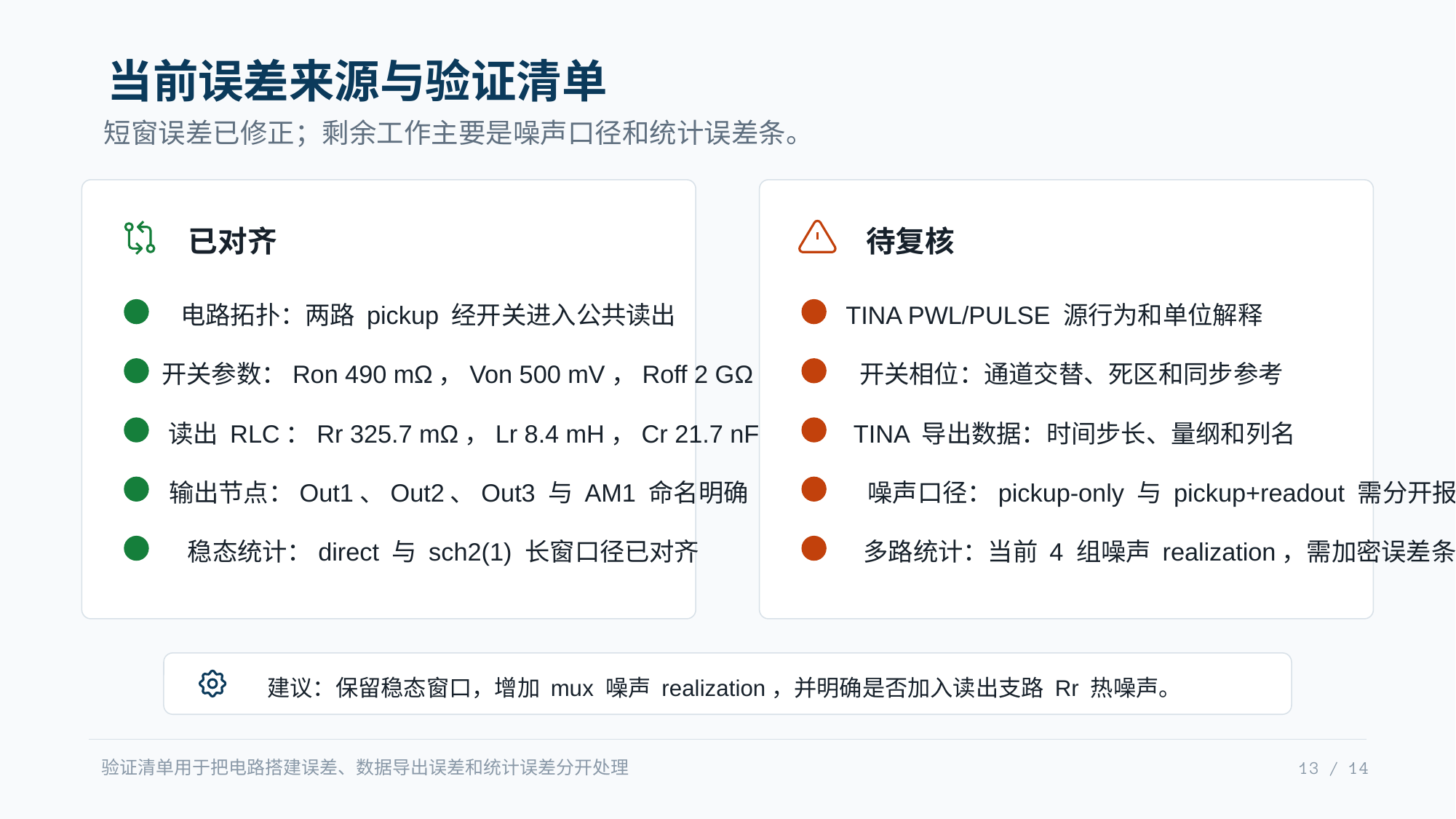

当前误差来源与验证清单
短窗误差已修正；剩余工作主要是噪声口径和统计误差条。

已对齐

电路拓扑：两路 pickup 经开关进入公共读出

开关参数：Ron 490 mΩ，Von 500 mV，Roff 2 GΩ

读出 RLC：Rr 325.7 mΩ，Lr 8.4 mH，Cr 21.7 nF

输出节点：Out1、Out2、Out3 与 AM1 命名明确

稳态统计：direct 与 sch2(1) 长窗口径已对齐

待复核

TINA PWL/PULSE 源行为和单位解释

开关相位：通道交替、死区和同步参考

TINA 导出数据：时间步长、量纲和列名

噪声口径：pickup-only 与 pickup+readout 需分开报告

多路统计：当前 4 组噪声 realization，需加密误差条

建议：保留稳态窗口，增加 mux 噪声 realization，并明确是否加入读出支路 Rr 热噪声。

验证清单用于把电路搭建误差、数据导出误差和统计误差分开处理
13 / 14